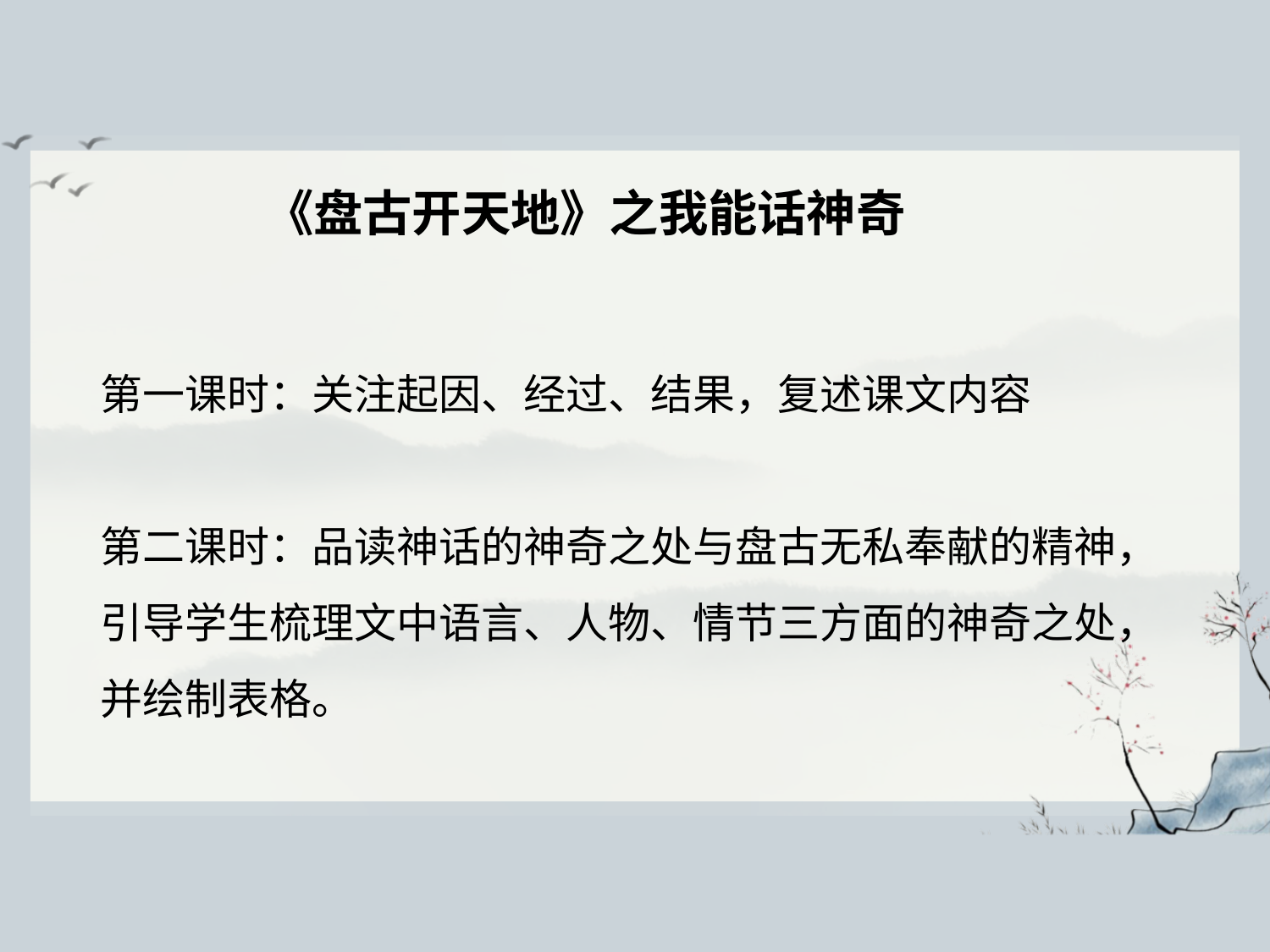

《盘古开天地》之我能话神奇
第一课时：关注起因、经过、结果，复述课文内容

第二课时：品读神话的神奇之处与盘古无私奉献的精神，引导学生梳理文中语言、人物、情节三方面的神奇之处，并绘制表格。